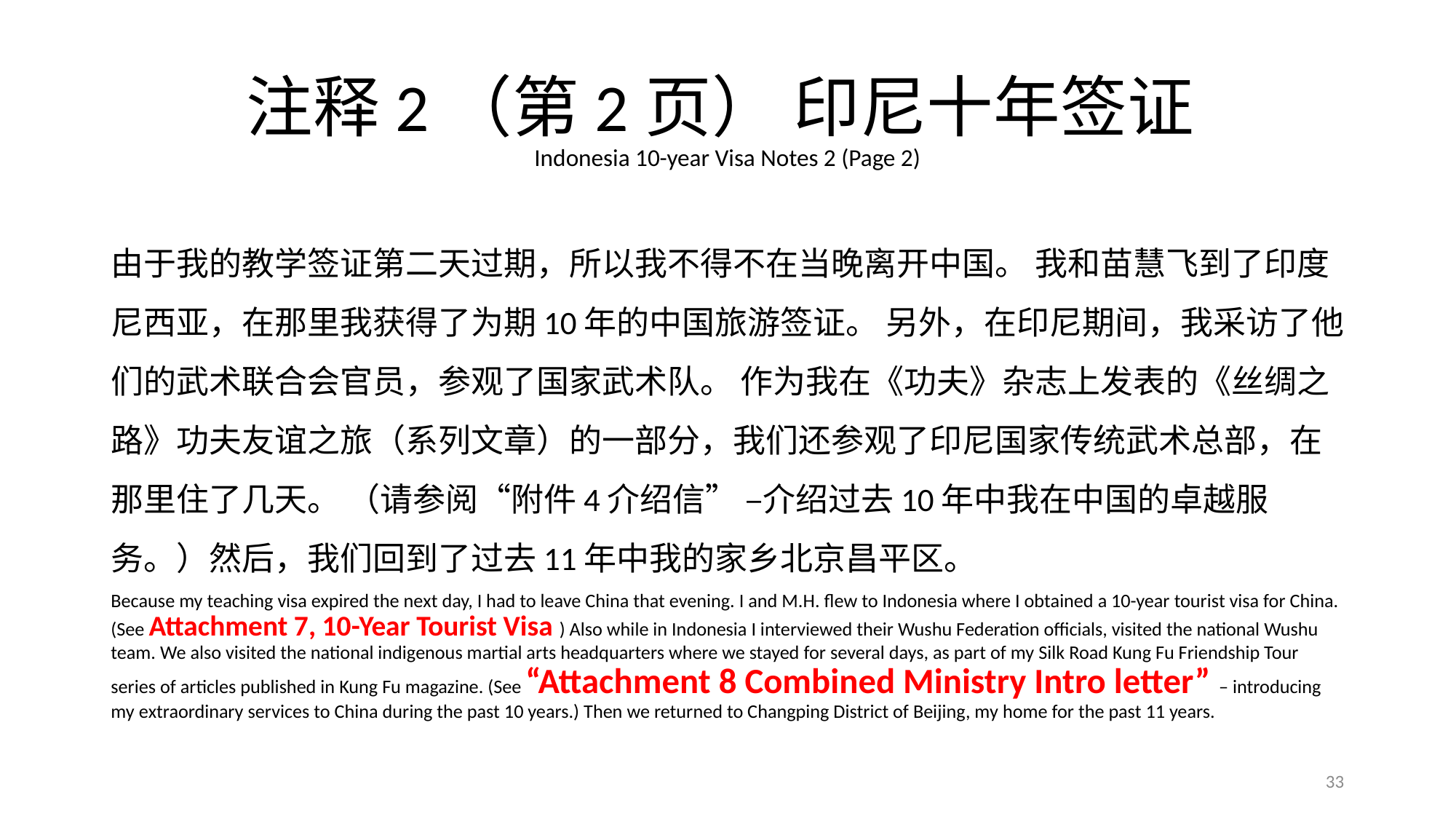

# 注释2（第2页） 印尼十年签证 Indonesia 10-year Visa Notes 2 (Page 2)
由于我的教学签证第二天过期，所以我不得不在当晚离开中国。 我和苗慧飞到了印度尼西亚，在那里我获得了为期10年的中国旅游签证。 另外，在印尼期间，我采访了他们的武术联合会官员，参观了国家武术队。 作为我在《功夫》杂志上发表的《丝绸之路》功夫友谊之旅（系列文章）的一部分，我们还参观了印尼国家传统武术总部，在那里住了几天。 （请参阅“附件4介绍信” –介绍过去10年中我在中国的卓越服务。）然后，我们回到了过去11年中我的家乡北京昌平区。
Because my teaching visa expired the next day, I had to leave China that evening. I and M.H. flew to Indonesia where I obtained a 10-year tourist visa for China. (See Attachment 7, 10-Year Tourist Visa ) Also while in Indonesia I interviewed their Wushu Federation officials, visited the national Wushu team. We also visited the national indigenous martial arts headquarters where we stayed for several days, as part of my Silk Road Kung Fu Friendship Tour series of articles published in Kung Fu magazine. (See “Attachment 8 Combined Ministry Intro letter” – introducing my extraordinary services to China during the past 10 years.) Then we returned to Changping District of Beijing, my home for the past 11 years.

33